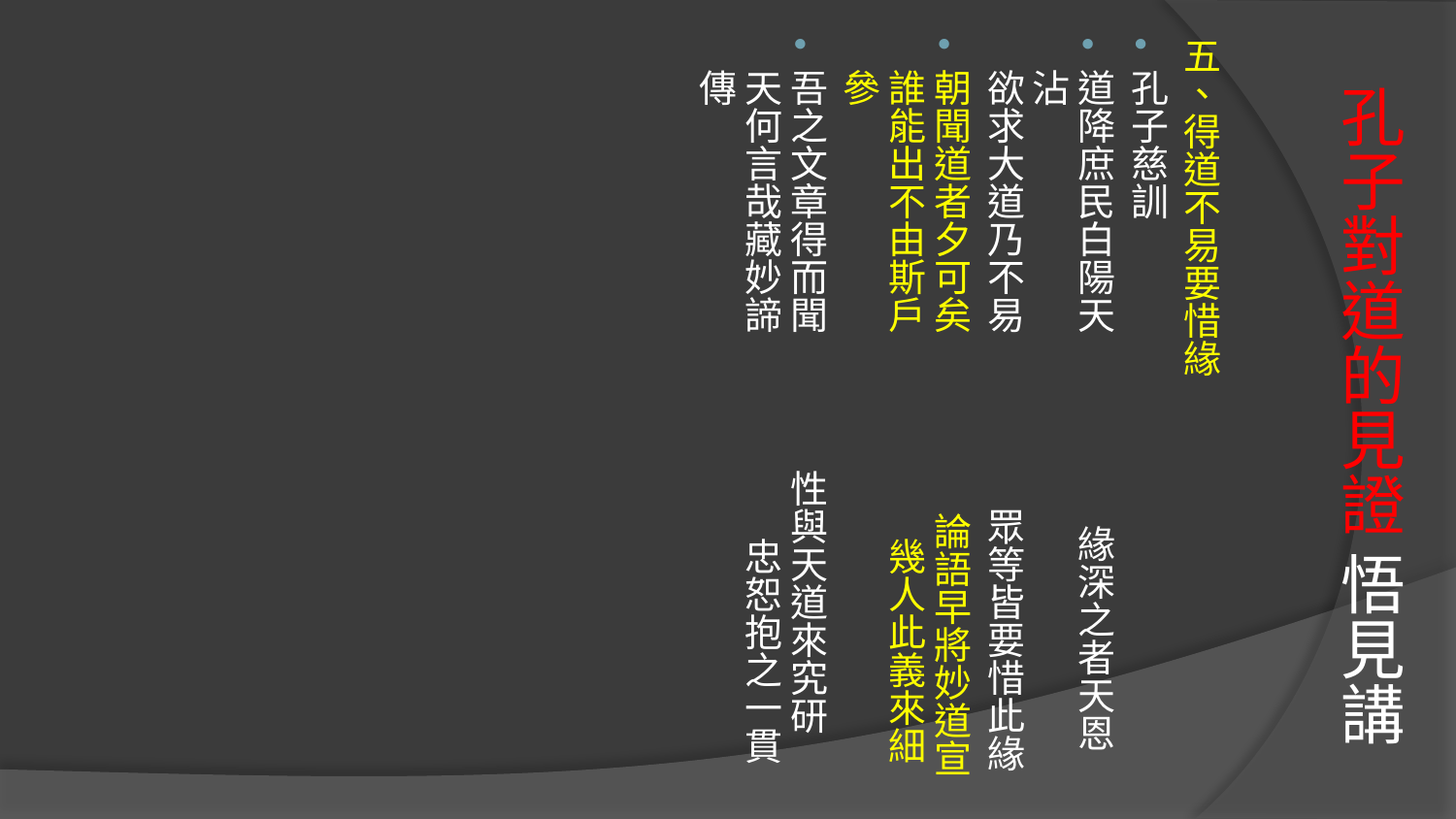

五、得道不易要惜緣
孔子慈訓
道降庶民白陽天　                  緣深之者天恩沾
欲求大道乃不易　                眾等皆要惜此緣
朝聞道者夕可矣                     論語早將妙道宣
誰能出不由斯戶                        幾人此義來細參
吾之文章得而聞                性與天道來究研
天何言哉藏妙諦                        忠恕抱之一貫傳

# 孔子對道的見證 悟見講